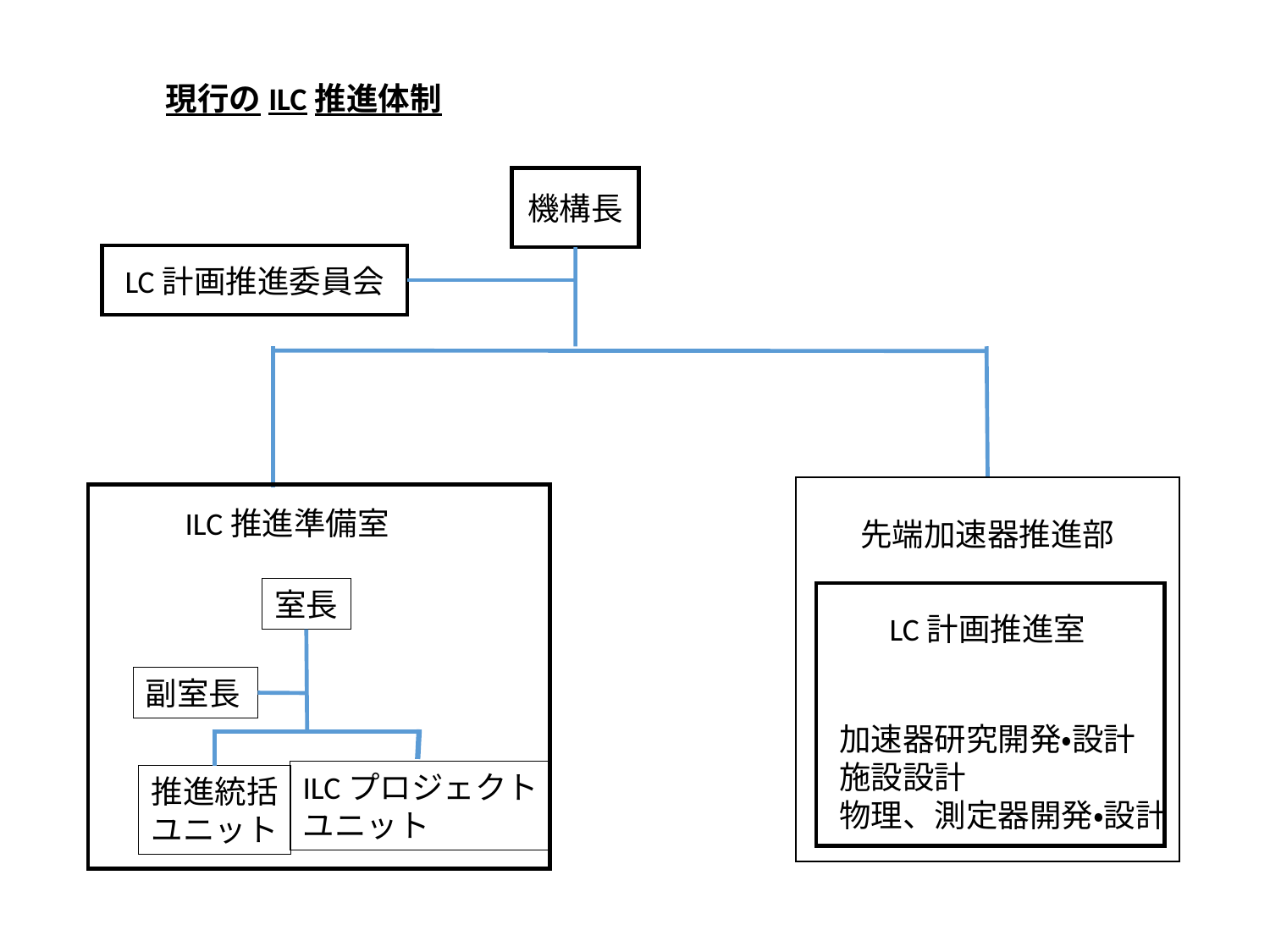

現行のILC推進体制
機構長
LC計画推進委員会

ILC推進準備室
先端加速器推進部
室長

LC計画推進室
副室長
加速器研究開発・設計
施設設計
物理、測定器開発・設計
ILCプロジェクト
ユニット
推進統括
ユニット